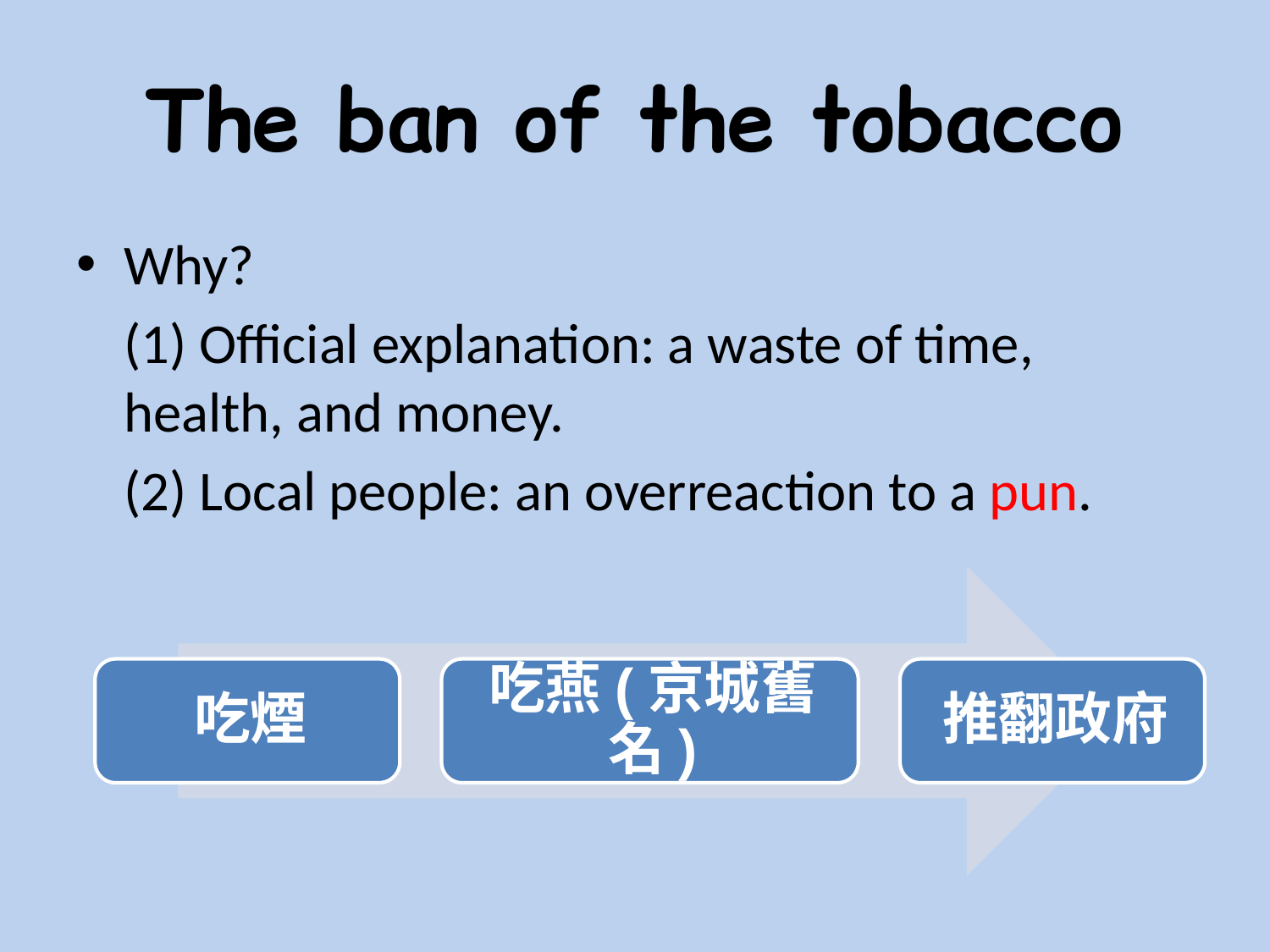

# The ban of the tobacco
Why?
	(1) Official explanation: a waste of time, health, and money.
	(2) Local people: an overreaction to a pun.
吃煙
吃燕(京城舊名)
推翻政府